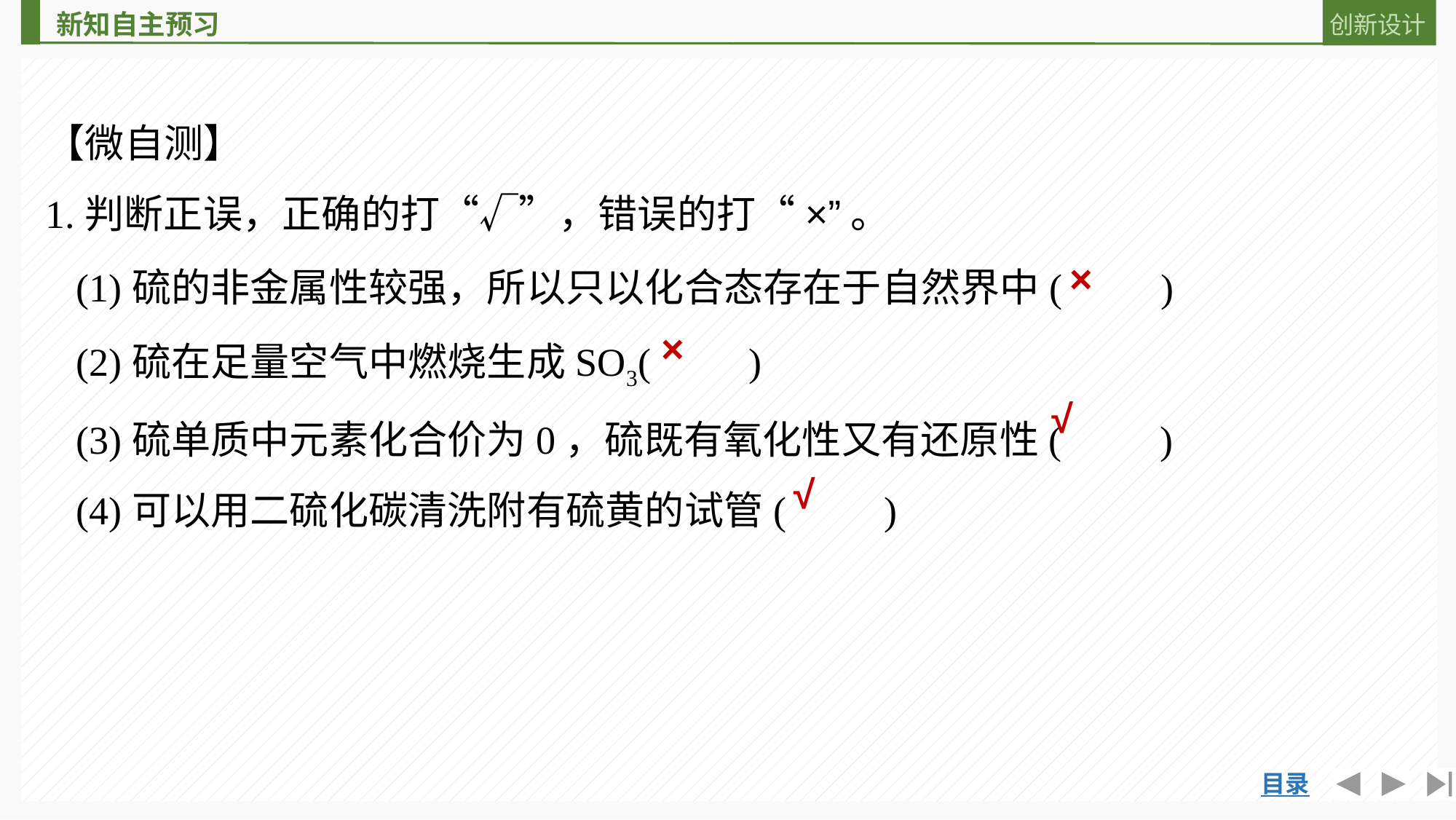

【微自测】
1.判断正误，正确的打“√”，错误的打“×”。
(1)硫的非金属性较强，所以只以化合态存在于自然界中(　　)
(2)硫在足量空气中燃烧生成SO3(　　)
(3)硫单质中元素化合价为0，硫既有氧化性又有还原性(　　)
(4)可以用二硫化碳清洗附有硫黄的试管(　　)
×
×
√
√